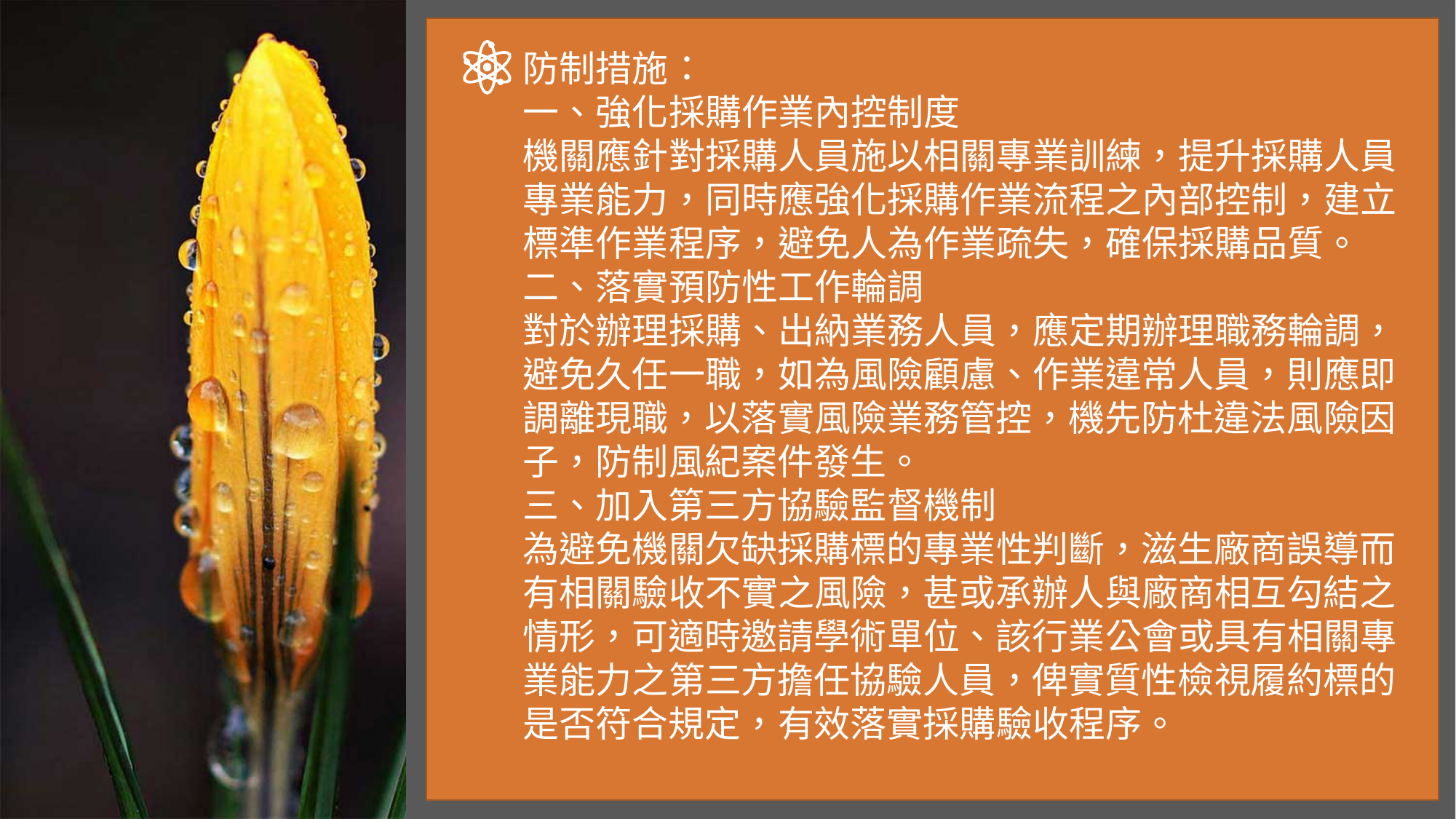

防制措施：
一、強化採購作業內控制度
機關應針對採購人員施以相關專業訓練，提升採購人員專業能力，同時應強化採購作業流程之內部控制，建立標準作業程序，避免人為作業疏失，確保採購品質。
二、落實預防性工作輪調
對於辦理採購、出納業務人員，應定期辦理職務輪調，避免久任一職，如為風險顧慮、作業違常人員，則應即調離現職，以落實風險業務管控，機先防杜違法風險因子，防制風紀案件發生。
三、加入第三方協驗監督機制
為避免機關欠缺採購標的專業性判斷，滋生廠商誤導而有相關驗收不實之風險，甚或承辦人與廠商相互勾結之情形，可適時邀請學術單位、該行業公會或具有相關專業能力之第三方擔任協驗人員，俾實質性檢視履約標的是否符合規定，有效落實採購驗收程序。